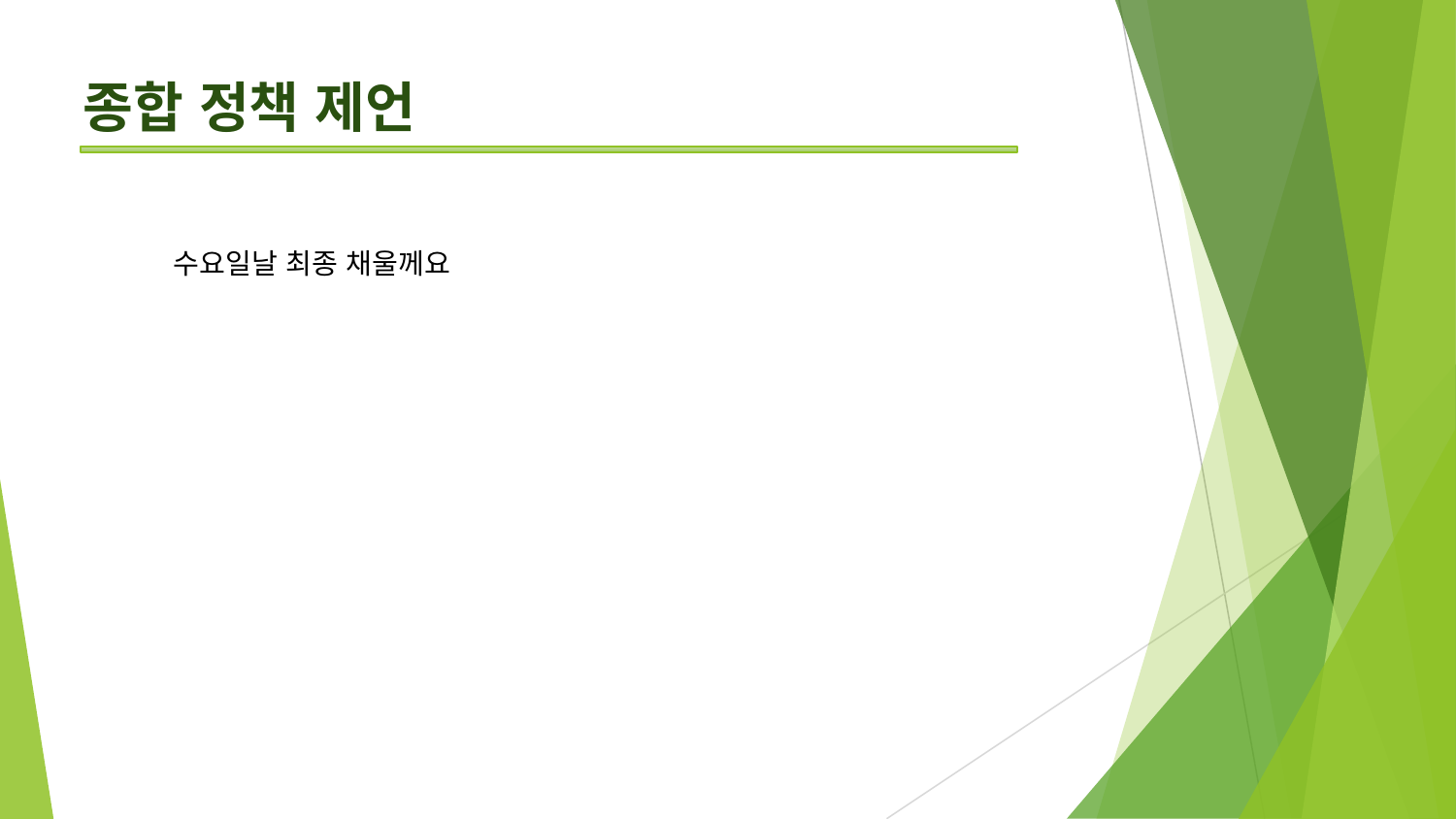

# 종합 정책 제언

수요일날 최종 채울께요